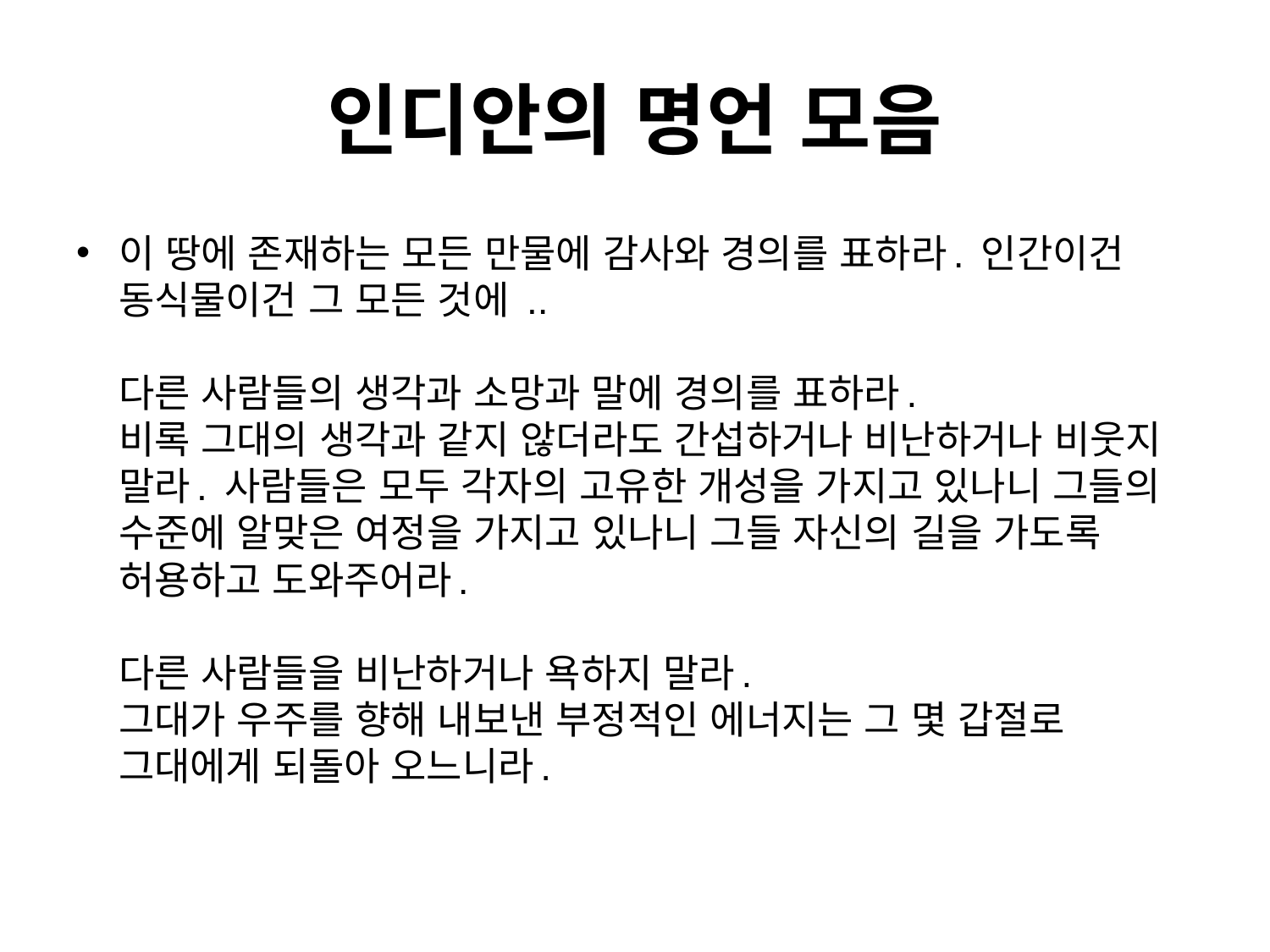

# 인디안의 명언 모음
이 땅에 존재하는 모든 만물에 감사와 경의를 표하라. 인간이건 동식물이건 그 모든 것에 ..
다른 사람들의 생각과 소망과 말에 경의를 표하라.
비록 그대의 생각과 같지 않더라도 간섭하거나 비난하거나 비웃지 말라. 사람들은 모두 각자의 고유한 개성을 가지고 있나니 그들의 수준에 알맞은 여정을 가지고 있나니 그들 자신의 길을 가도록 허용하고 도와주어라.
다른 사람들을 비난하거나 욕하지 말라.
그대가 우주를 향해 내보낸 부정적인 에너지는 그 몇 갑절로 그대에게 되돌아 오느니라.